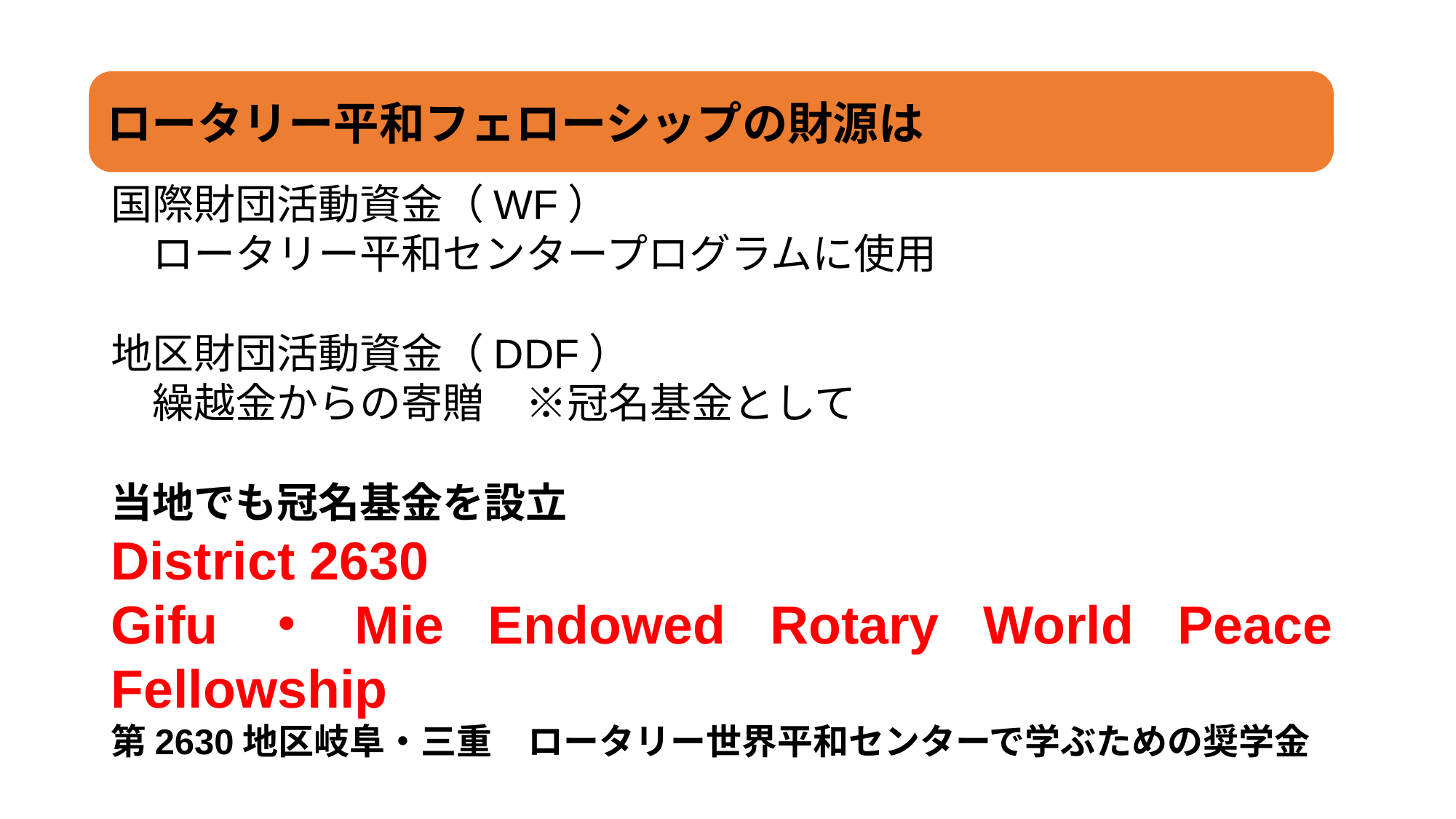

ロータリー平和フェローシップの財源は
国際財団活動資金（WF）
　ロータリー平和センタープログラムに使用

地区財団活動資金（DDF）
　繰越金からの寄贈　※冠名基金として

当地でも冠名基金を設立
District 2630
Gifu・Mie Endowed Rotary World Peace Fellowship
第2630地区岐阜・三重　ロータリー世界平和センターで学ぶための奨学金